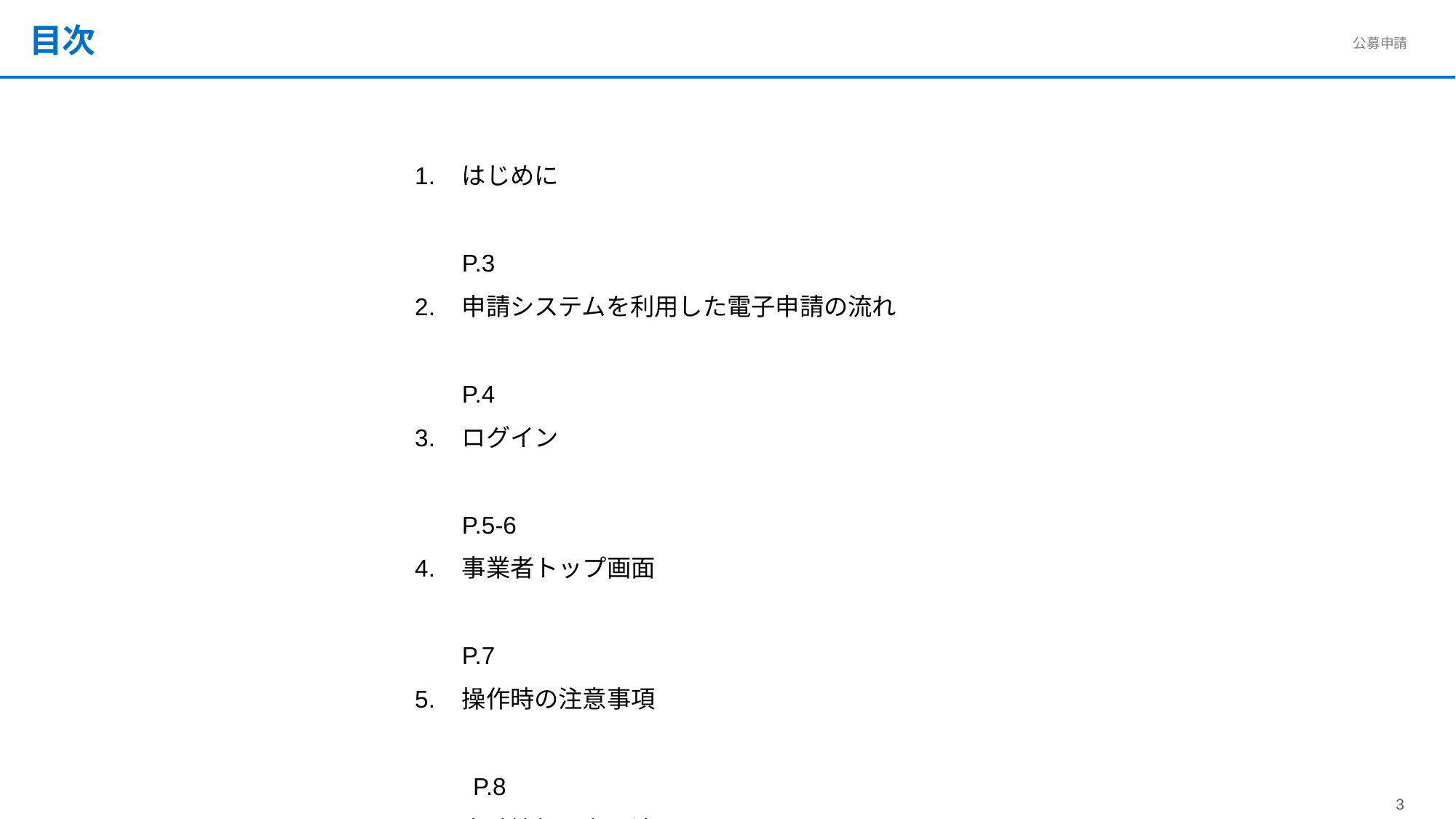

目次
はじめに	P.3
申請システムを利用した電子申請の流れ	P.4
ログイン	P.5-6
事業者トップ画面	P.7
操作時の注意事項	 P.8
申請情報入力の流れ	 P.9
申請情報入力	P.10-45
申請する	P. 46-47
コメント確認・一時保存及び申請再開	P.48-49
ログアウト	P.50
印刷・PDF化​	P.51
ファイルアップロード方法​	P.52
経営計画/補助事業計画の入力説明​	P.53-54
よくあるご質問 	P.55-63